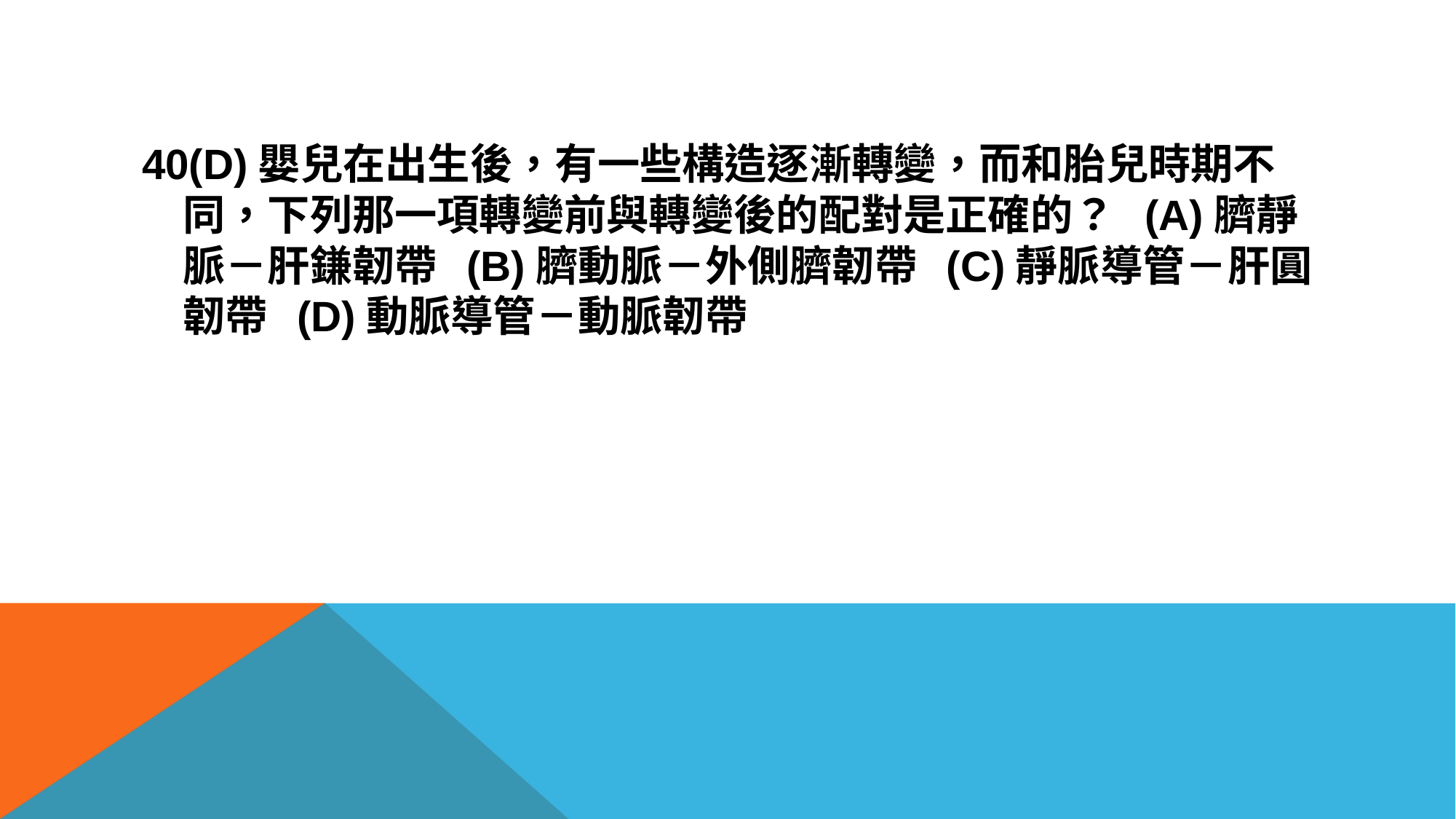

#
40(D)嬰兒在出生後，有一些構造逐漸轉變，而和胎兒時期不同，下列那一項轉變前與轉變後的配對是正確的？  (A)臍靜脈－肝鎌韌帶  (B)臍動脈－外側臍韌帶  (C)靜脈導管－肝圓韌帶  (D)動脈導管－動脈韌帶